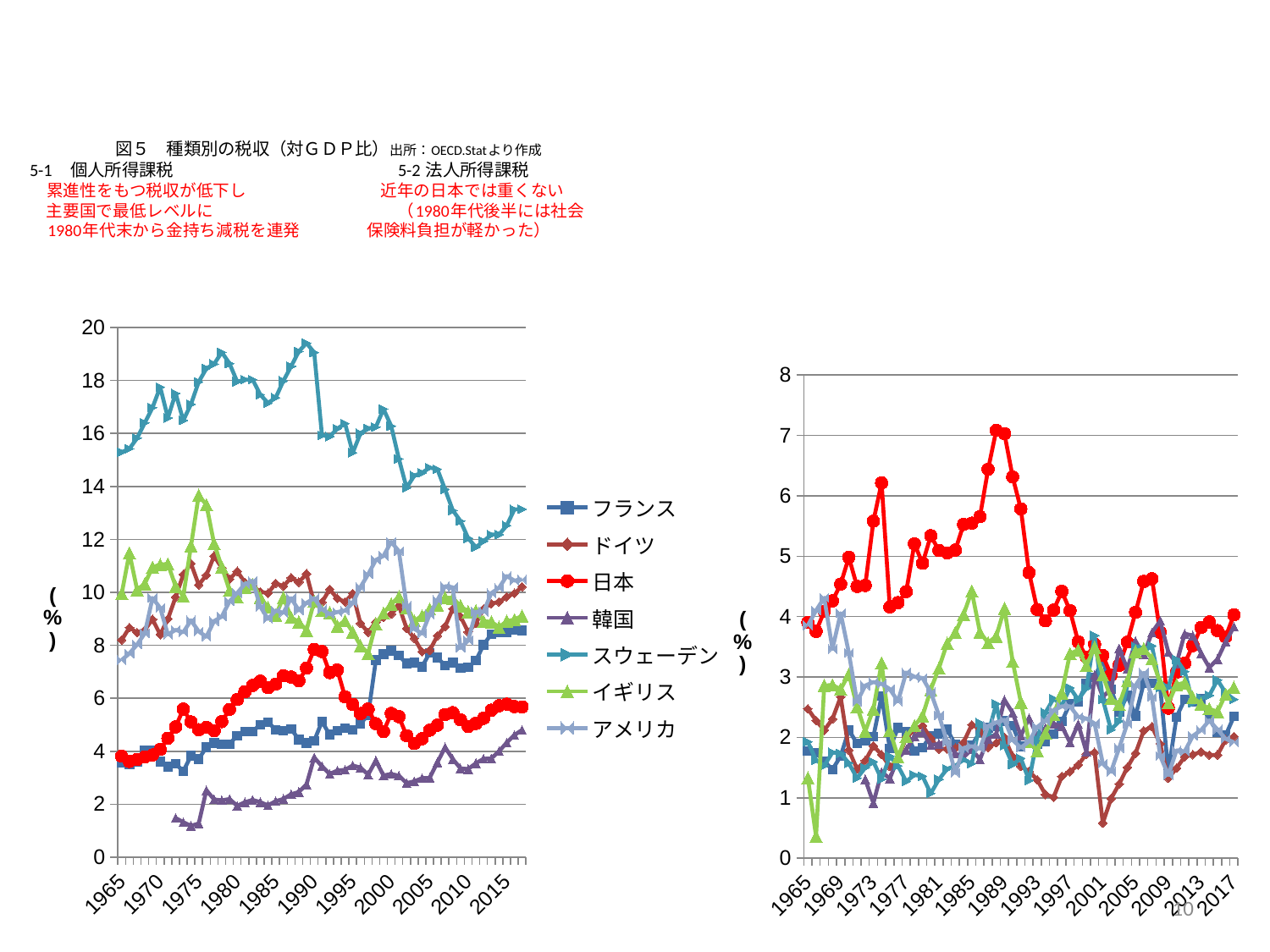

# 図５　種類別の税収（対ＧＤＰ比）出所：OECD.Statより作成 5-1　個人所得課税　　　　　　　　　　　　　5-2 法人所得課税 　累進性をもつ税収が低下し　　　　　　　　近年の日本では重くない 　主要国で最低レベルに　　　　　　　　　　　（1980年代後半には社会　　　　　　　　　　　　　　　　　　　　 　1980年代末から金持ち減税を連発　　　　保険料負担が軽かった）

### Chart

| Category | フランス | ドイツ | 日本 | 韓国 | スウェーデン | イギリス | アメリカ |
|---|---|---|---|---|---|---|---|
| 1965 | 3.581 | 8.201 | 3.812 | None | 15.293 | 9.949 | 7.442 |
| 1966 | 3.499 | 8.67 | 3.616 | None | 15.422 | 11.484 | 7.692 |
| 1967 | 3.604 | 8.478 | 3.691 | None | 15.82 | 10.1 | 8.027 |
| 1968 | 4.028 | 8.577 | 3.788 | None | 16.399 | 10.325 | 8.452 |
| 1969 | 4.047 | 8.983 | 3.86 | None | 16.973 | 10.949 | 9.789 |
| 1970 | 3.616 | 8.405 | 4.067 | None | 17.751 | 11.048 | 9.412 |
| 1971 | 3.414 | 8.993 | 4.493 | None | 16.585 | 11.071 | 8.407 |
| 1972 | 3.535 | 9.819 | 4.922 | 1.481 | 17.511 | 10.232 | 8.58 |
| 1973 | 3.242 | 10.674 | 5.589 | 1.322 | 16.493 | 9.858 | 8.492 |
| 1974 | 3.828 | 11.086 | 5.106 | 1.184 | 17.104 | 11.754 | 8.944 |
| 1975 | 3.707 | 10.284 | 4.816 | 1.272 | 17.947 | 13.668 | 8.522 |
| 1976 | 4.149 | 10.651 | 4.902 | 2.528 | 18.45 | 13.303 | 8.323 |
| 1977 | 4.318 | 11.373 | 4.774 | 2.179 | 18.624 | 11.84 | 8.915 |
| 1978 | 4.258 | 10.923 | 5.12 | 2.148 | 19.062 | 10.962 | 9.088 |
| 1979 | 4.271 | 10.495 | 5.58 | 2.197 | 18.64 | 10.075 | 9.656 |
| 1980 | 4.589 | 10.797 | 5.951 | 1.941 | 17.953 | 9.818 | 9.974 |
| 1981 | 4.748 | 10.374 | 6.247 | 2.076 | 18.027 | 10.199 | 10.32 |
| 1982 | 4.746 | 10.234 | 6.484 | 2.163 | 18.033 | 10.304 | 10.432 |
| 1983 | 5.007 | 10.021 | 6.648 | 2.08 | 17.462 | 9.804 | 9.46 |
| 1984 | 5.099 | 9.968 | 6.401 | 1.955 | 17.148 | 9.442 | 8.995 |
| 1985 | 4.814 | 10.341 | 6.533 | 2.115 | 17.346 | 9.133 | 9.312 |
| 1986 | 4.777 | 10.234 | 6.851 | 2.198 | 17.984 | 9.811 | 9.223 |
| 1987 | 4.846 | 10.552 | 6.801 | 2.376 | 18.53 | 9.051 | 9.782 |
| 1988 | 4.444 | 10.384 | 6.656 | 2.46 | 19.093 | 8.881 | 9.322 |
| 1989 | 4.313 | 10.697 | 7.141 | 2.746 | 19.408 | 8.57 | 9.605 |
| 1990 | 4.392 | 9.589 | 7.845 | 3.763 | 19.055 | 9.665 | 9.779 |
| 1991 | 5.122 | 9.627 | 7.761 | 3.435 | 15.931 | 9.308 | 9.36 |
| 1992 | 4.628 | 10.116 | 6.971 | 3.144 | 15.879 | 9.238 | 9.183 |
| 1993 | 4.779 | 9.77 | 7.067 | 3.272 | 16.18 | 8.728 | 9.255 |
| 1994 | 4.882 | 9.638 | 6.056 | 3.299 | 16.376 | 8.929 | 9.31 |
| 1995 | 4.813 | 9.957 | 5.77 | 3.462 | 15.269 | 8.502 | 9.603 |
| 1996 | 5.046 | 8.828 | 5.421 | 3.382 | 16.002 | 7.989 | 10.196 |
| 1997 | 5.36 | 8.49 | 5.589 | 3.119 | 16.19 | 7.693 | 10.682 |
| 1998 | 7.438 | 8.874 | 5.041 | 3.646 | 16.24 | 8.814 | 11.221 |
| 1999 | 7.661 | 9.062 | 4.744 | 3.088 | 16.92 | 9.218 | 11.377 |
| 2000 | 7.791 | 9.174 | 5.426 | 3.141 | 16.28 | 9.56 | 11.906 |
| 2001 | 7.61 | 9.497 | 5.305 | 3.075 | 15.04 | 9.833 | 11.554 |
| 2002 | 7.313 | 8.634 | 4.589 | 2.794 | 13.948 | 9.412 | 9.49 |
| 2003 | 7.345 | 8.268 | 4.294 | 2.867 | 14.406 | 8.925 | 8.62 |
| 2004 | 7.19 | 7.756 | 4.47 | 2.981 | 14.513 | 9.115 | 8.446 |
| 2005 | 7.712 | 7.808 | 4.798 | 2.997 | 14.708 | 9.371 | 9.168 |
| 2006 | 7.536 | 8.357 | 4.985 | 3.581 | 14.647 | 9.515 | 9.709 |
| 2007 | 7.231 | 8.708 | 5.386 | 4.148 | 13.884 | 9.806 | 10.232 |
| 2008 | 7.346 | 9.38 | 5.455 | 3.704 | 13.096 | 9.781 | 10.192 |
| 2009 | 7.135 | 9.089 | 5.186 | 3.353 | 12.691 | 9.487 | 7.898 |
| 2010 | 7.173 | 8.503 | 4.94 | 3.327 | 12.043 | 9.261 | 8.183 |
| 2011 | 7.422 | 8.829 | 5.051 | 3.549 | 11.702 | 9.301 | 9.271 |
| 2012 | 8.02 | 9.374 | 5.247 | 3.716 | 11.931 | 8.9 | 9.267 |
| 2013 | 8.425 | 9.57 | 5.55 | 3.729 | 12.177 | 8.889 | 9.97 |
| 2014 | 8.481 | 9.64 | 5.72 | 4.001 | 12.179 | 8.681 | 10.168 |
| 2015 | 8.502 | 9.832 | 5.778 | 4.322 | 12.522 | 8.908 | 10.616 |
| 2016 | 8.569 | 9.963 | 5.686 | 4.612 | 13.131 | 8.969 | 10.444 |
| 2017 | 8.563 | 10.212 | 5.675 | 4.804 | 13.141 | 9.113 | 10.486 |

### Chart

| Category | フランス | ドイツ | 日本 | 韓国 | スウェーデン | イギリス | アメリカ |
|---|---|---|---|---|---|---|---|
| 1965 | 1.777 | 2.473 | 3.903 | None | 1.926 | 1.331 | 3.854 |
| 1966 | 1.749 | 2.28 | 3.756 | None | 1.622 | 0.364 | 4.102 |
| 1967 | 1.602 | 2.118 | 4.089 | None | 1.532 | 2.859 | 4.312 |
| 1968 | 1.467 | 2.305 | 4.259 | None | 1.75 | 2.866 | 3.464 |
| 1969 | 1.689 | 2.669 | 4.538 | None | 1.736 | 2.798 | 4.056 |
| 1970 | 2.123 | 1.789 | 4.982 | None | 1.573 | 3.045 | 3.399 |
| 1971 | 1.897 | 1.476 | 4.501 | None | 1.324 | 2.509 | 2.589 |
| 1972 | 1.939 | 1.614 | 4.515 | 1.305 | 1.498 | 2.1 | 2.857 |
| 1973 | 2.01 | 1.858 | 5.582 | 0.912 | 1.596 | 2.467 | 2.916 |
| 1974 | 2.684 | 1.714 | 6.214 | 1.428 | 1.306 | 3.229 | 2.886 |
| 1975 | 1.815 | 1.518 | 4.16 | 1.319 | 1.691 | 2.114 | 2.8 |
| 1976 | 2.157 | 1.628 | 4.232 | 1.656 | 1.529 | 1.675 | 2.596 |
| 1977 | 2.09 | 2.004 | 4.414 | 1.794 | 1.27 | 2.014 | 3.075 |
| 1978 | 1.774 | 2.117 | 5.203 | 2.017 | 1.379 | 2.192 | 3.004 |
| 1979 | 1.833 | 2.191 | 4.884 | 2.091 | 1.355 | 2.356 | 2.982 |
| 1980 | 2.027 | 1.989 | 5.339 | 1.87 | 1.072 | 2.79 | 2.747 |
| 1981 | 2.061 | 1.806 | 5.094 | 1.894 | 1.304 | 3.148 | 2.366 |
| 1982 | 2.131 | 1.811 | 5.055 | 1.938 | 1.478 | 3.559 | 1.922 |
| 1983 | 1.877 | 1.823 | 5.101 | 1.733 | 1.527 | 3.737 | 1.41 |
| 1984 | 1.825 | 1.918 | 5.526 | 1.671 | 1.634 | 4.034 | 1.825 |
| 1985 | 1.871 | 2.209 | 5.547 | 1.804 | 1.564 | 4.421 | 1.854 |
| 1986 | 2.085 | 2.14 | 5.655 | 1.636 | 2.244 | 3.74 | 1.815 |
| 1987 | 2.16 | 1.835 | 6.438 | 1.977 | 2.059 | 3.567 | 2.19 |
| 1988 | 2.183 | 1.91 | 7.084 | 2.059 | 2.555 | 3.676 | 2.248 |
| 1989 | 2.272 | 1.998 | 7.03 | 2.621 | 1.865 | 4.136 | 2.291 |
| 1990 | 2.194 | 1.681 | 6.313 | 2.406 | 1.548 | 3.26 | 1.957 |
| 1991 | 1.851 | 1.519 | 5.783 | 2.025 | 1.654 | 2.583 | 1.827 |
| 1992 | 1.917 | 1.439 | 4.729 | 2.316 | 1.288 | 1.93 | 1.933 |
| 1993 | 1.894 | 1.298 | 4.118 | 2.025 | 1.972 | 1.777 | 2.172 |
| 1994 | 1.937 | 1.054 | 3.93 | 2.157 | 2.409 | 2.066 | 2.274 |
| 1995 | 2.056 | 1.01 | 4.107 | 2.227 | 2.644 | 2.383 | 2.448 |
| 1996 | 2.263 | 1.353 | 4.419 | 2.185 | 2.528 | 2.737 | 2.513 |
| 1997 | 2.56 | 1.432 | 4.1 | 1.915 | 2.821 | 3.386 | 2.515 |
| 1998 | 2.592 | 1.545 | 3.584 | 2.22 | 2.625 | 3.445 | 2.339 |
| 1999 | 2.889 | 1.725 | 3.331 | 1.76 | 2.812 | 3.188 | 2.312 |
| 2000 | 2.995 | 1.752 | 3.542 | 3.034 | 3.687 | 3.494 | 2.23 |
| 2001 | 3.289 | 0.581 | 3.356 | 2.672 | 2.628 | 3.033 | 1.567 |
| 2002 | 2.796 | 0.983 | 3.033 | 2.797 | 2.127 | 2.644 | 1.429 |
| 2003 | 2.424 | 1.228 | 3.195 | 3.471 | 2.266 | 2.544 | 1.822 |
| 2004 | 2.693 | 1.503 | 3.579 | 3.131 | 2.862 | 2.935 | 2.231 |
| 2005 | 2.354 | 1.737 | 4.072 | 3.592 | 3.508 | 3.423 | 2.86 |
| 2006 | 2.9 | 2.11 | 4.583 | 3.371 | 3.461 | 3.468 | 3.069 |
| 2007 | 2.893 | 2.178 | 4.628 | 3.735 | 3.516 | 3.302 | 2.667 |
| 2008 | 2.841 | 1.894 | 3.741 | 3.93 | 2.823 | 2.905 | 1.694 |
| 2009 | 1.432 | 1.322 | 2.484 | 3.411 | 2.829 | 2.57 | 1.377 |
| 2010 | 2.336 | 1.49 | 3.079 | 3.225 | 3.29 | 2.871 | 1.785 |
| 2011 | 2.627 | 1.679 | 3.23 | 3.718 | 3.092 | 2.905 | 1.767 |
| 2012 | 2.583 | 1.713 | 3.52 | 3.685 | 2.572 | 2.66 | 2.025 |
| 2013 | 2.637 | 1.76 | 3.821 | 3.392 | 2.651 | 2.553 | 2.12 |
| 2014 | 2.308 | 1.708 | 3.912 | 3.156 | 2.695 | 2.472 | 2.281 |
| 2015 | 2.084 | 1.709 | 3.769 | 3.296 | 2.95 | 2.425 | 2.129 |
| 2016 | 2.036 | 1.961 | 3.667 | 3.581 | 2.736 | 2.714 | 1.975 |
| 2017 | 2.345 | 2.012 | 4.03 | 3.831 | 2.631 | 2.828 | 1.919 |
10